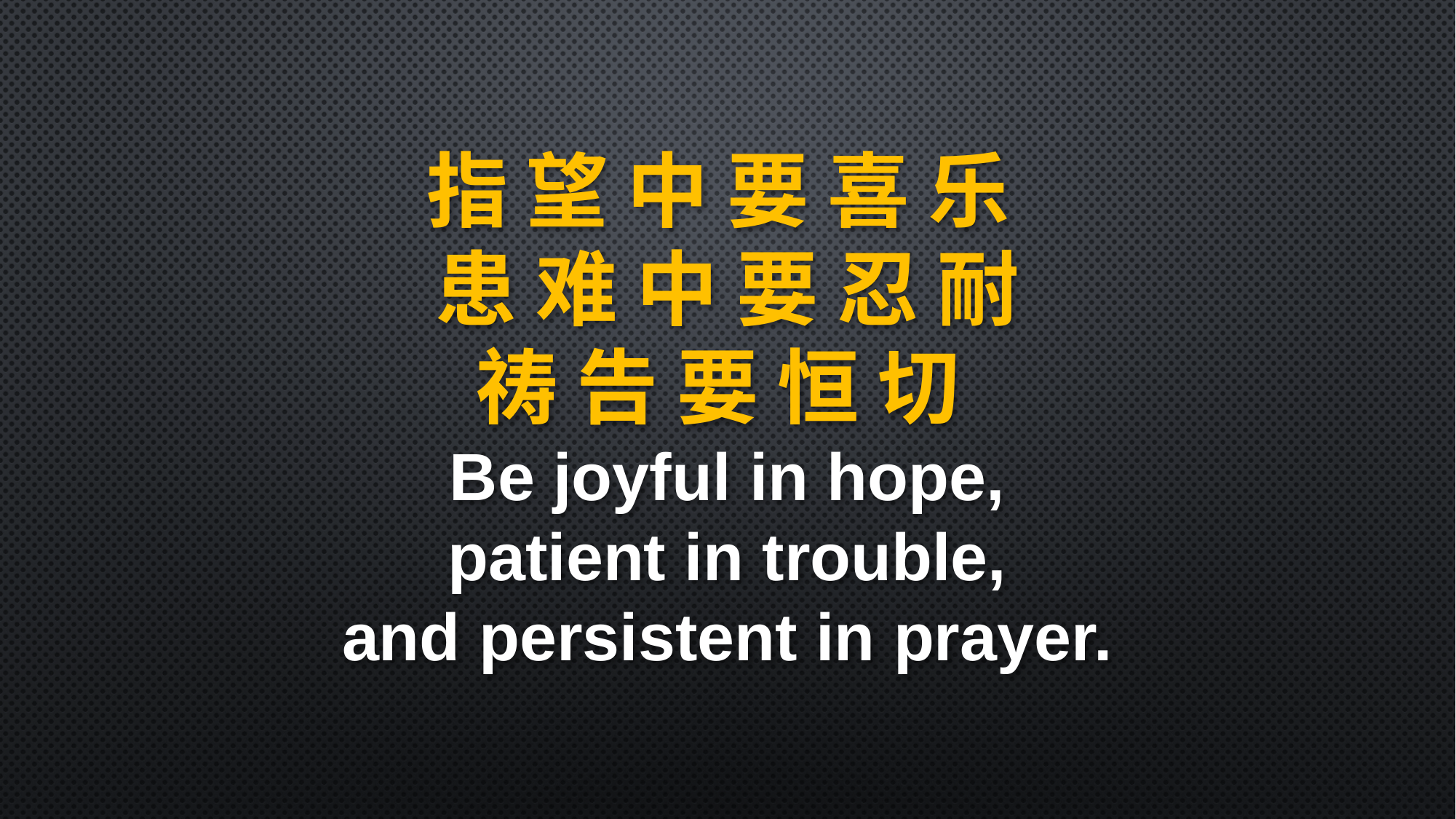

指 望 中 要 喜 乐
患 难 中 要 忍 耐
祷 告 要 恒 切
Be joyful in hope,
 patient in trouble,
and persistent in prayer.